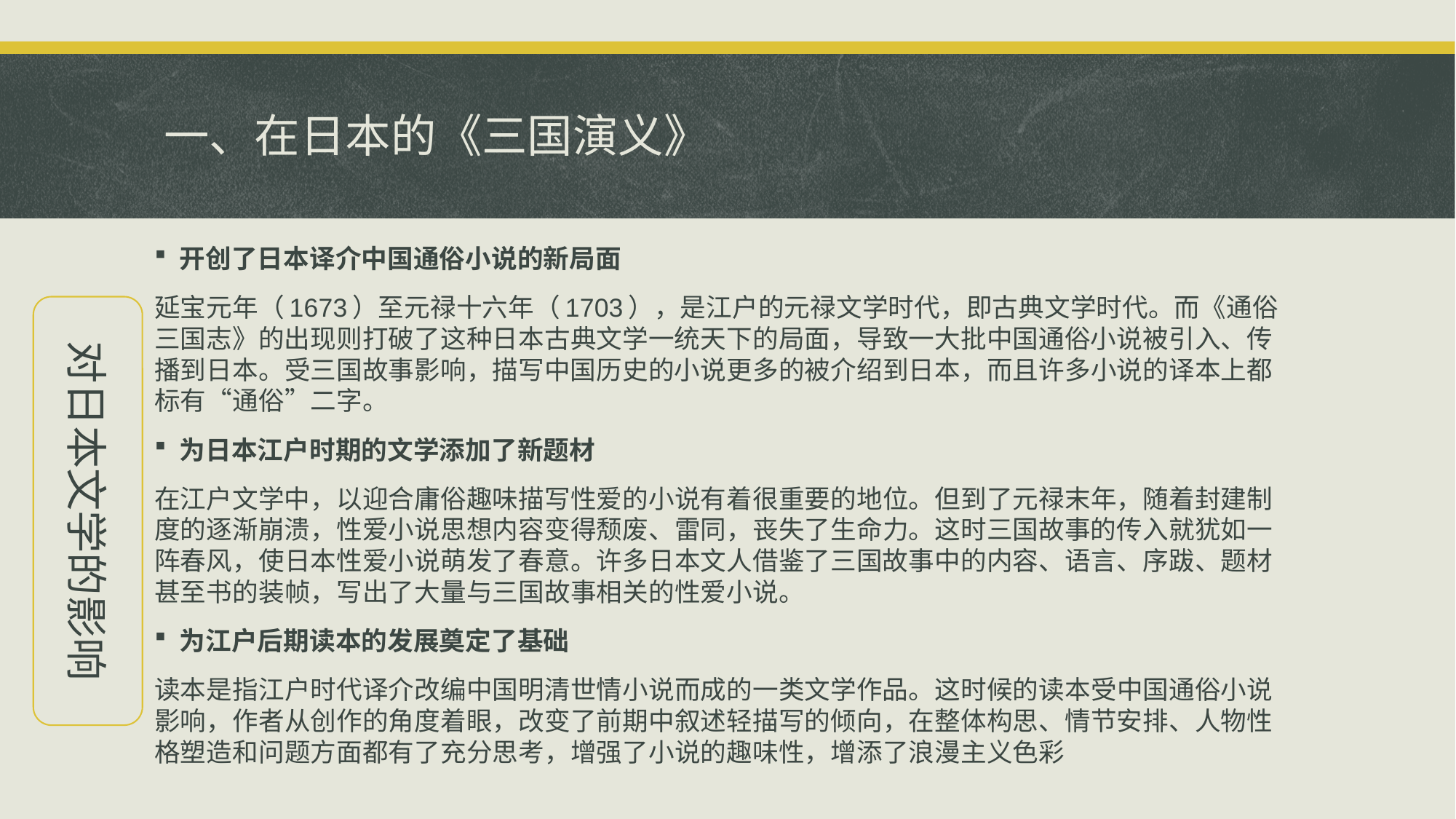

# 一、在日本的《三国演义》
开创了日本译介中国通俗小说的新局面
延宝元年（1673）至元禄十六年（1703），是江户的元禄文学时代，即古典文学时代。而《通俗三国志》的出现则打破了这种日本古典文学一统天下的局面，导致一大批中国通俗小说被引入、传播到日本。受三国故事影响，描写中国历史的小说更多的被介绍到日本，而且许多小说的译本上都标有“通俗”二字。
为日本江户时期的文学添加了新题材
在江户文学中，以迎合庸俗趣味描写性爱的小说有着很重要的地位。但到了元禄末年，随着封建制度的逐渐崩溃，性爱小说思想内容变得颓废、雷同，丧失了生命力。这时三国故事的传入就犹如一阵春风，使日本性爱小说萌发了春意。许多日本文人借鉴了三国故事中的内容、语言、序跋、题材甚至书的装帧，写出了大量与三国故事相关的性爱小说。
为江户后期读本的发展奠定了基础
读本是指江户时代译介改编中国明清世情小说而成的一类文学作品。这时候的读本受中国通俗小说影响，作者从创作的角度着眼，改变了前期中叙述轻描写的倾向，在整体构思、情节安排、人物性格塑造和问题方面都有了充分思考，增强了小说的趣味性，增添了浪漫主义色彩

对日本文学的影响